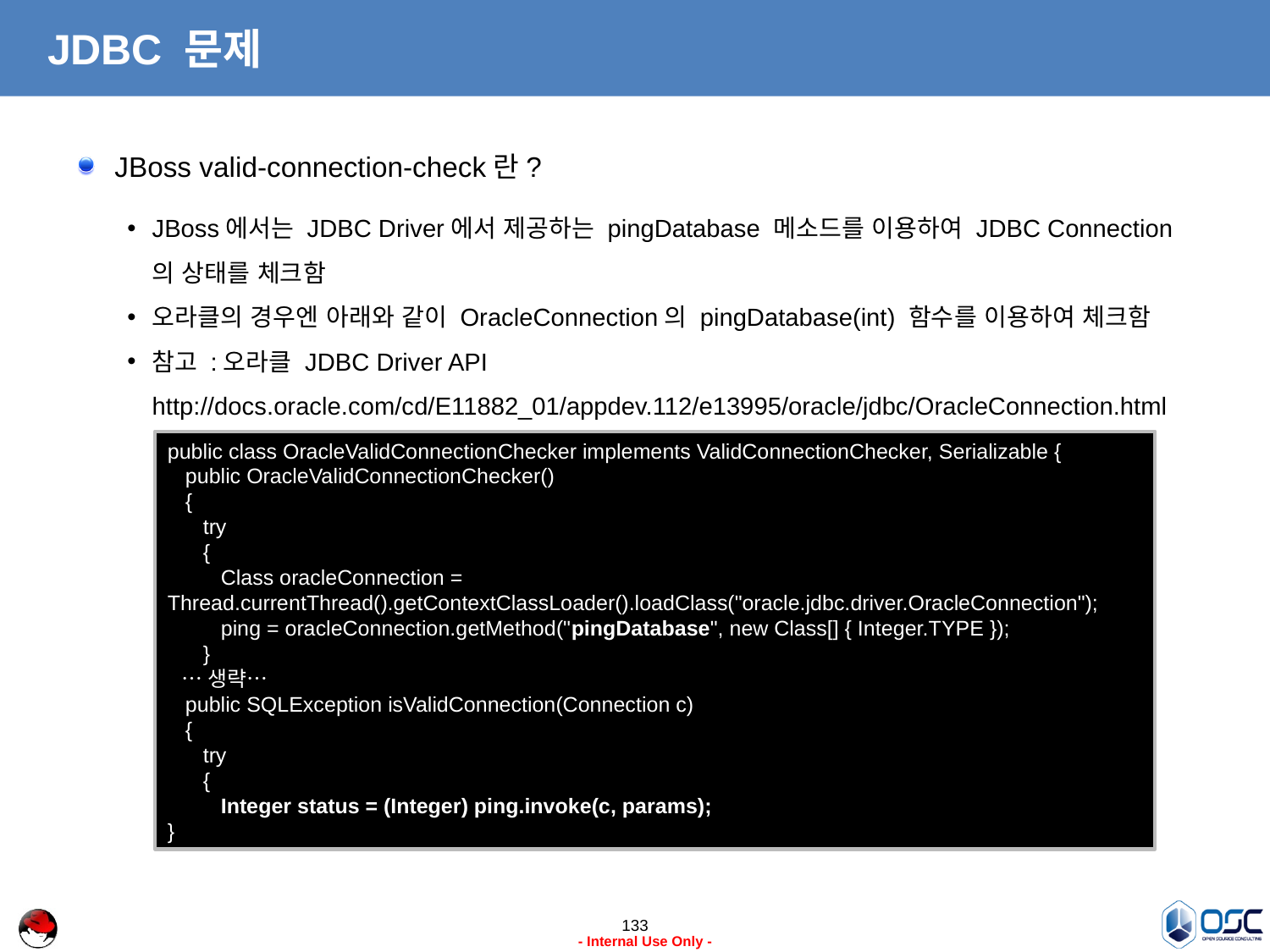

# JDBC 문제
JBoss valid-connection-check란?
JBoss에서는 JDBC Driver에서 제공하는 pingDatabase 메소드를 이용하여 JDBC Connection의 상태를 체크함
오라클의 경우엔 아래와 같이 OracleConnection의 pingDatabase(int) 함수를 이용하여 체크함
참고 :오라클 JDBC Driver API
http://docs.oracle.com/cd/E11882_01/appdev.112/e13995/oracle/jdbc/OracleConnection.html

public class OracleValidConnectionChecker implements ValidConnectionChecker, Serializable {
   public OracleValidConnectionChecker()
   {
      try
      {
         Class oracleConnection = Thread.currentThread().getContextClassLoader().loadClass("oracle.jdbc.driver.OracleConnection");
         ping = oracleConnection.getMethod("pingDatabase", new Class[] { Integer.TYPE });
      }
   …생략…
   public SQLException isValidConnection(Connection c)
   {
      try
      {
         Integer status = (Integer) ping.invoke(c, params);
}